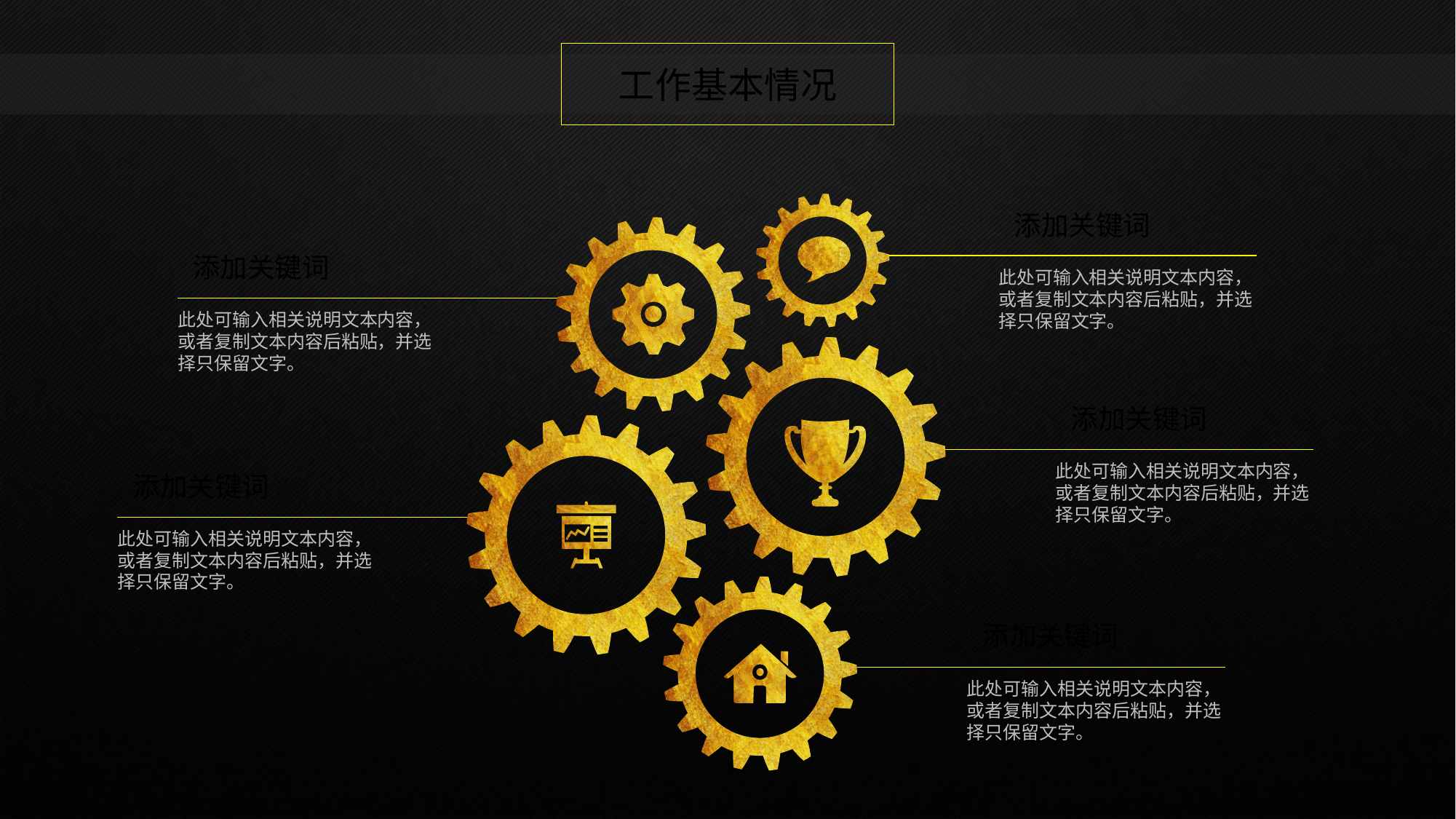

工作基本情况

添加关键词

添加关键词
此处可输入相关说明文本内容，或者复制文本内容后粘贴，并选择只保留文字。

此处可输入相关说明文本内容，或者复制文本内容后粘贴，并选择只保留文字。

添加关键词

此处可输入相关说明文本内容，或者复制文本内容后粘贴，并选择只保留文字。
添加关键词

此处可输入相关说明文本内容，或者复制文本内容后粘贴，并选择只保留文字。

添加关键词

此处可输入相关说明文本内容，或者复制文本内容后粘贴，并选择只保留文字。